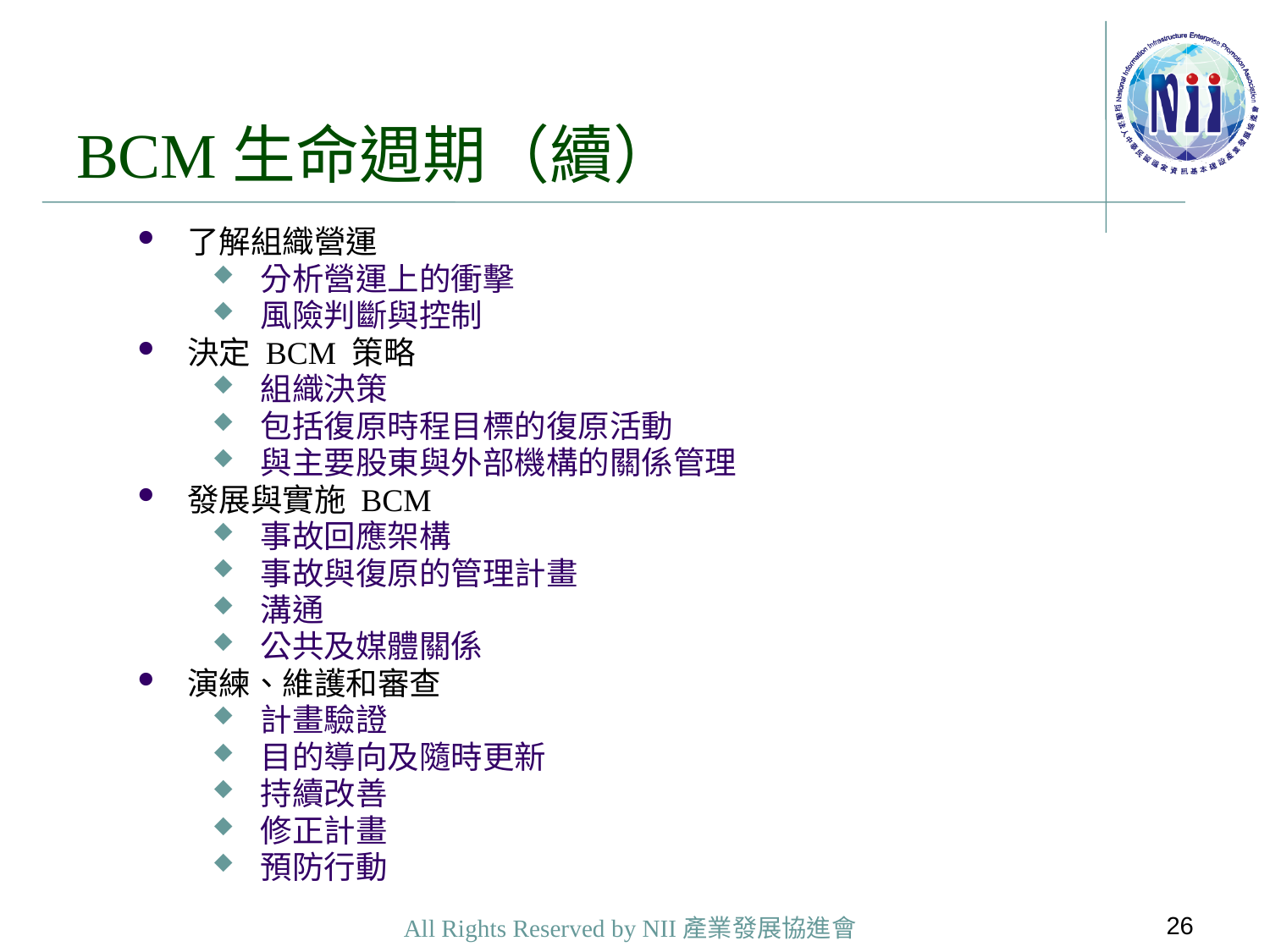

# BCM生命週期（續）
了解組織營運
分析營運上的衝擊
風險判斷與控制
決定 BCM 策略
組織決策
包括復原時程目標的復原活動
與主要股東與外部機構的關係管理
發展與實施 BCM
事故回應架構
事故與復原的管理計畫
溝通
公共及媒體關係
演練、維護和審查
計畫驗證
目的導向及隨時更新
持續改善
修正計畫
預防行動
26
All Rights Reserved by NII產業發展協進會